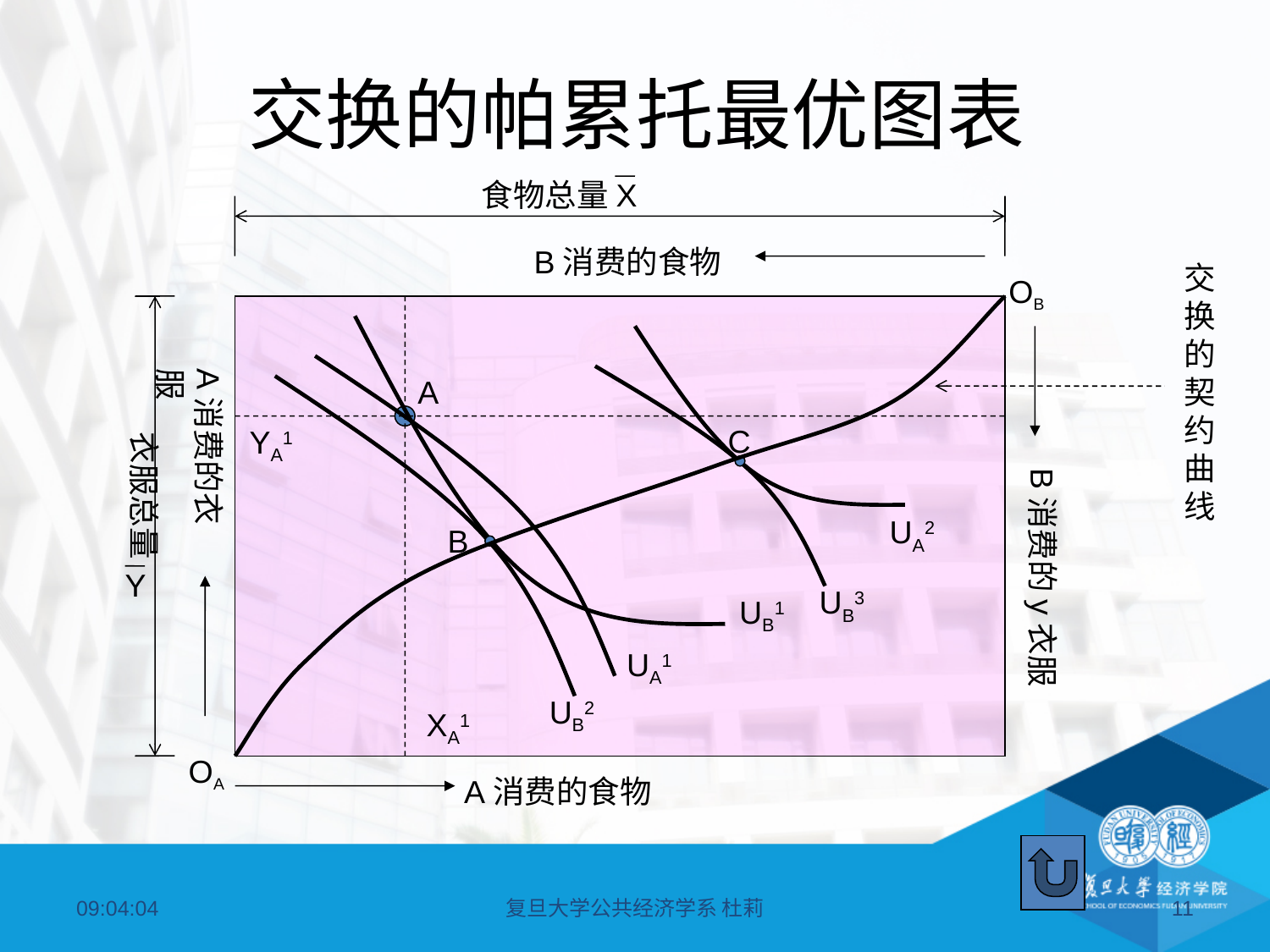

# 交换的帕累托最优图表
食物总量X

B消费的食物

交
换
的
契
约
曲
线
OB

A消费的衣服
A

C

YA1
衣服总量

B消费的y衣服
UA2
B

Y

UB3
UB1
UA1
UB2
XA1

OA

A消费的食物

09:04:04
复旦大学公共经济学系 杜莉
11